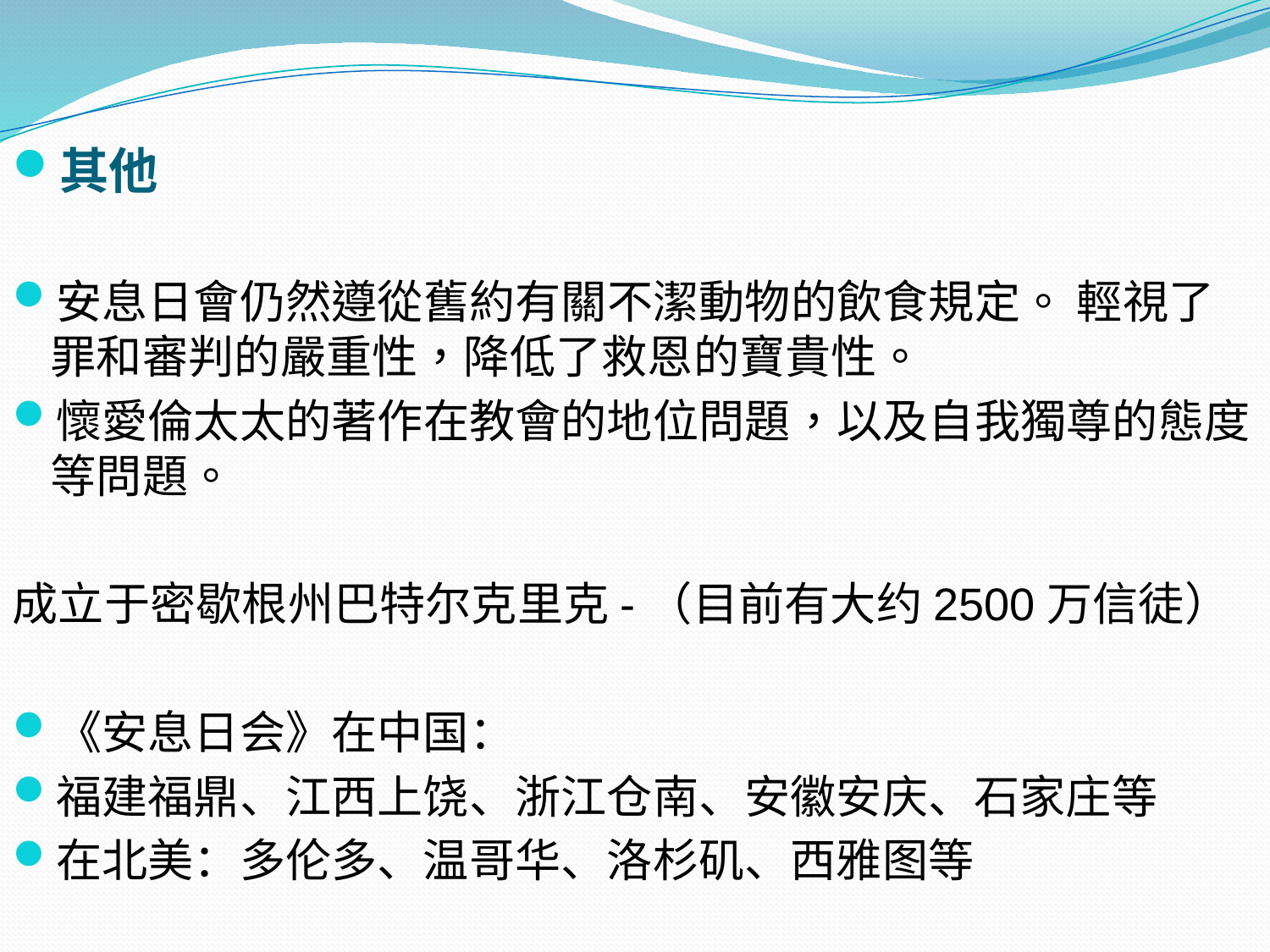

其他

安息日會仍然遵從舊約有關不潔動物的飲食規定。 輕視了罪和審判的嚴重性，降低了救恩的寶貴性。
懷愛倫太太的著作在教會的地位問題，以及自我獨尊的態度等問題。

成立于密歇根州巴特尔克里克-（目前有大约2500万信徒）

《安息日会》在中国：
福建福鼎、江西上饶、浙江仓南、安徽安庆、石家庄等
在北美：多伦多、温哥华、洛杉矶、西雅图等
#